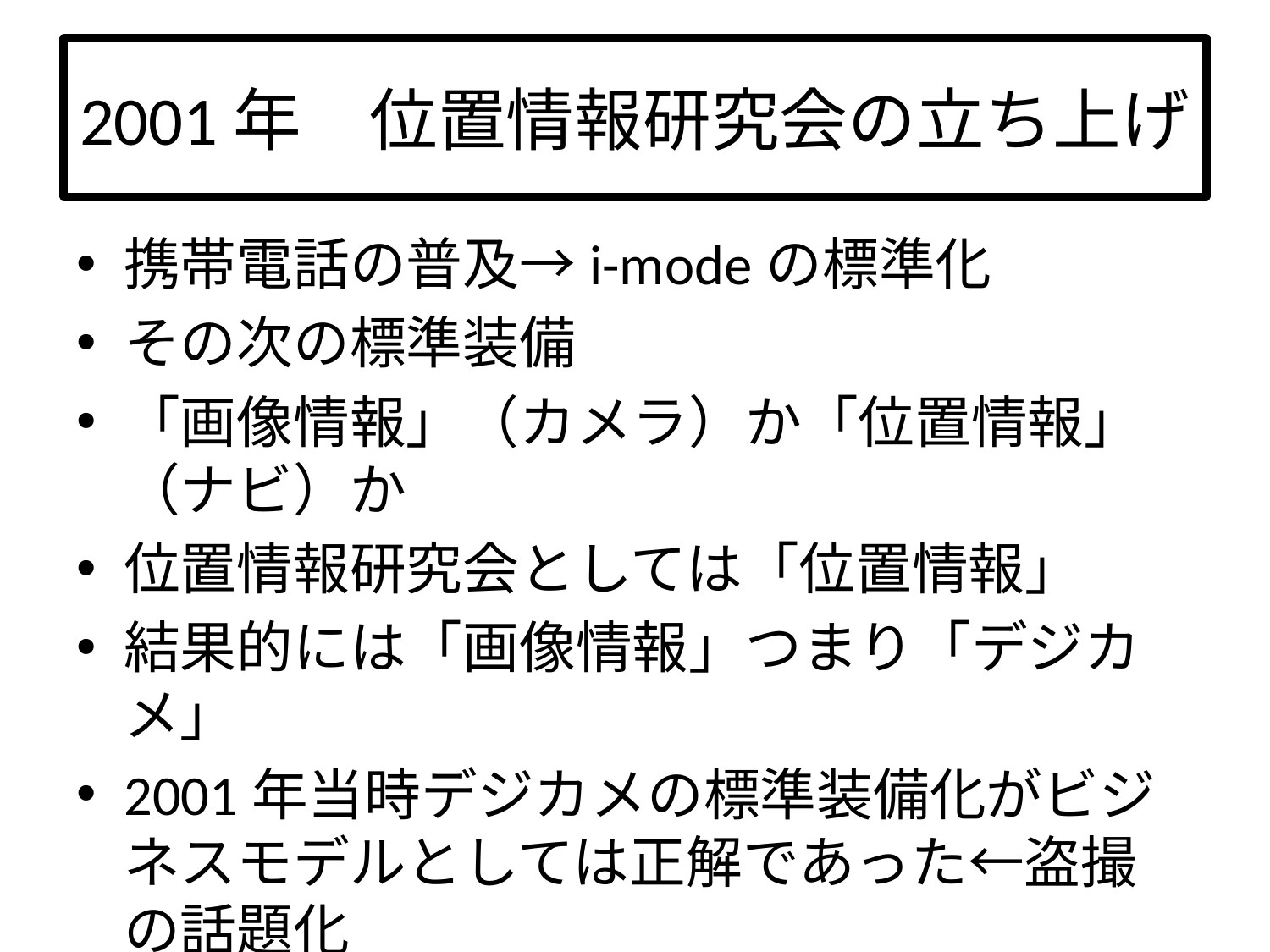

# 2001年　位置情報研究会の立ち上げ
携帯電話の普及→i-modeの標準化
その次の標準装備
「画像情報」（カメラ）か「位置情報」（ナビ）か
位置情報研究会としては「位置情報」
結果的には「画像情報」つまり「デジカメ」
2001年当時デジカメの標準装備化がビジネスモデルとしては正解であった←盗撮の話題化